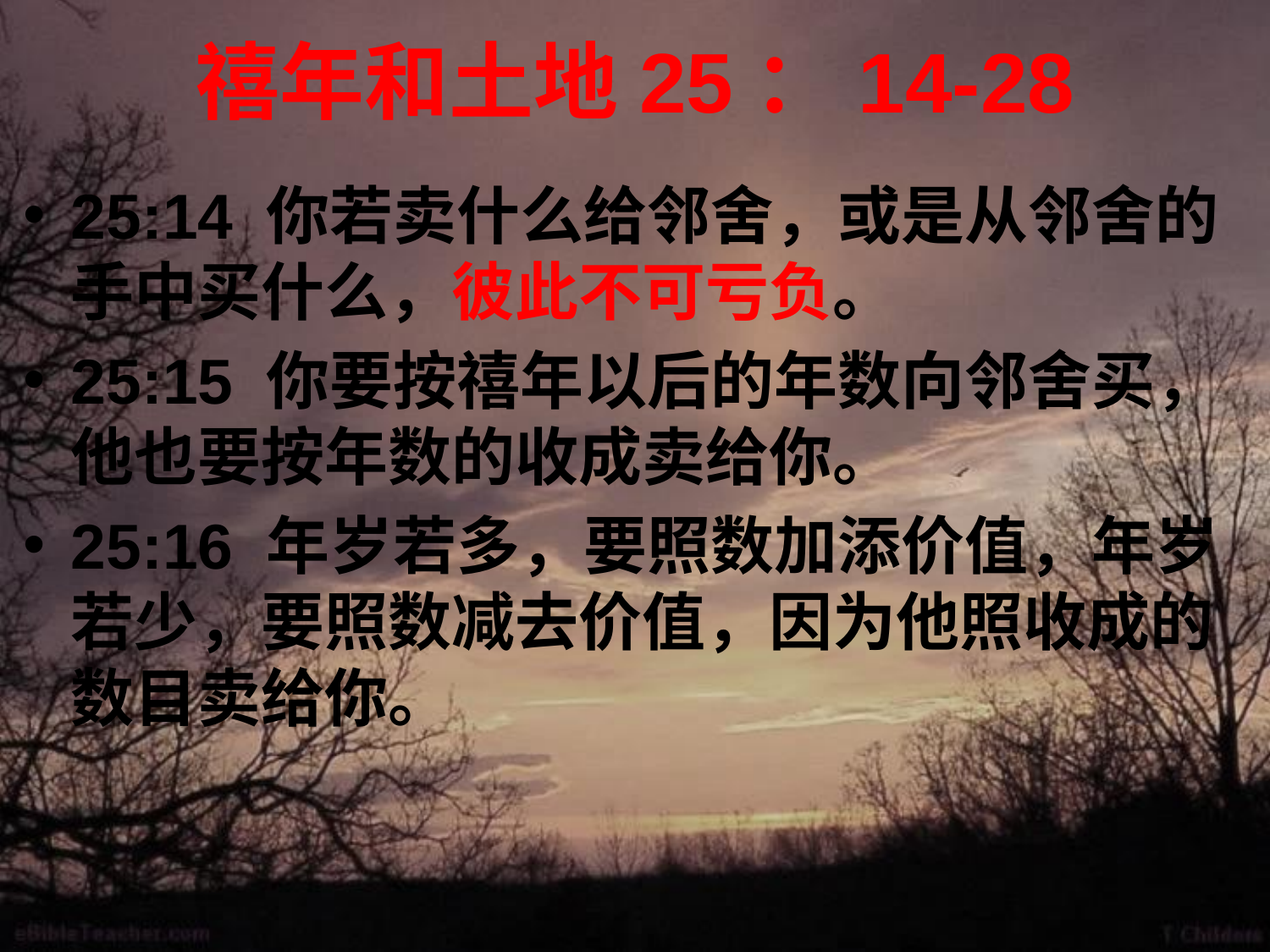

# 禧年和土地25：14-28
25:14 你若卖什么给邻舍，或是从邻舍的手中买什么，彼此不可亏负。
25:15 你要按禧年以后的年数向邻舍买，他也要按年数的收成卖给你。
25:16 年岁若多，要照数加添价值，年岁若少，要照数减去价值，因为他照收成的数目卖给你。